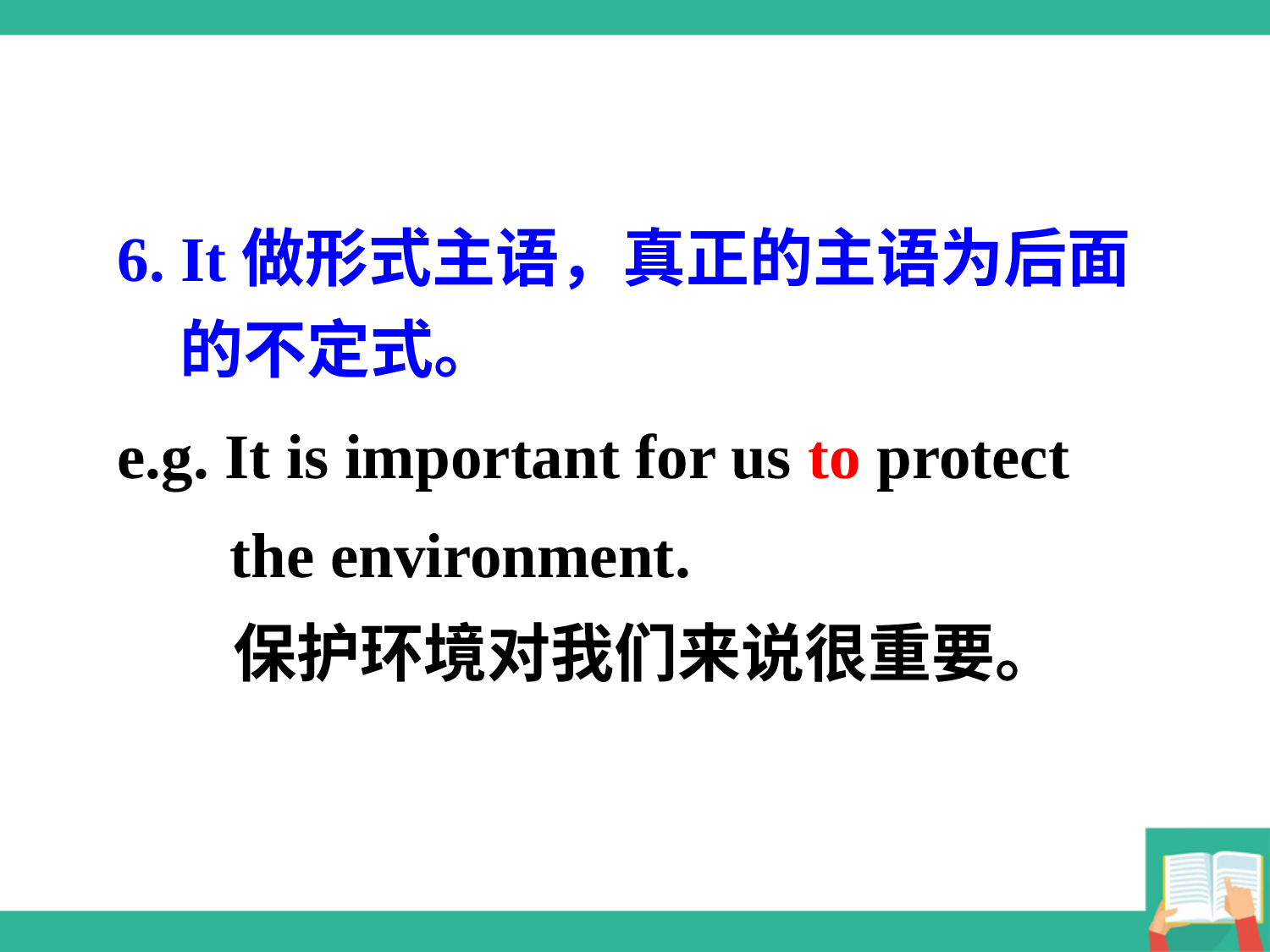

6. It做形式主语，真正的主语为后面的不定式。
e.g. It is important for us to protect the environment.
       保护环境对我们来说很重要。